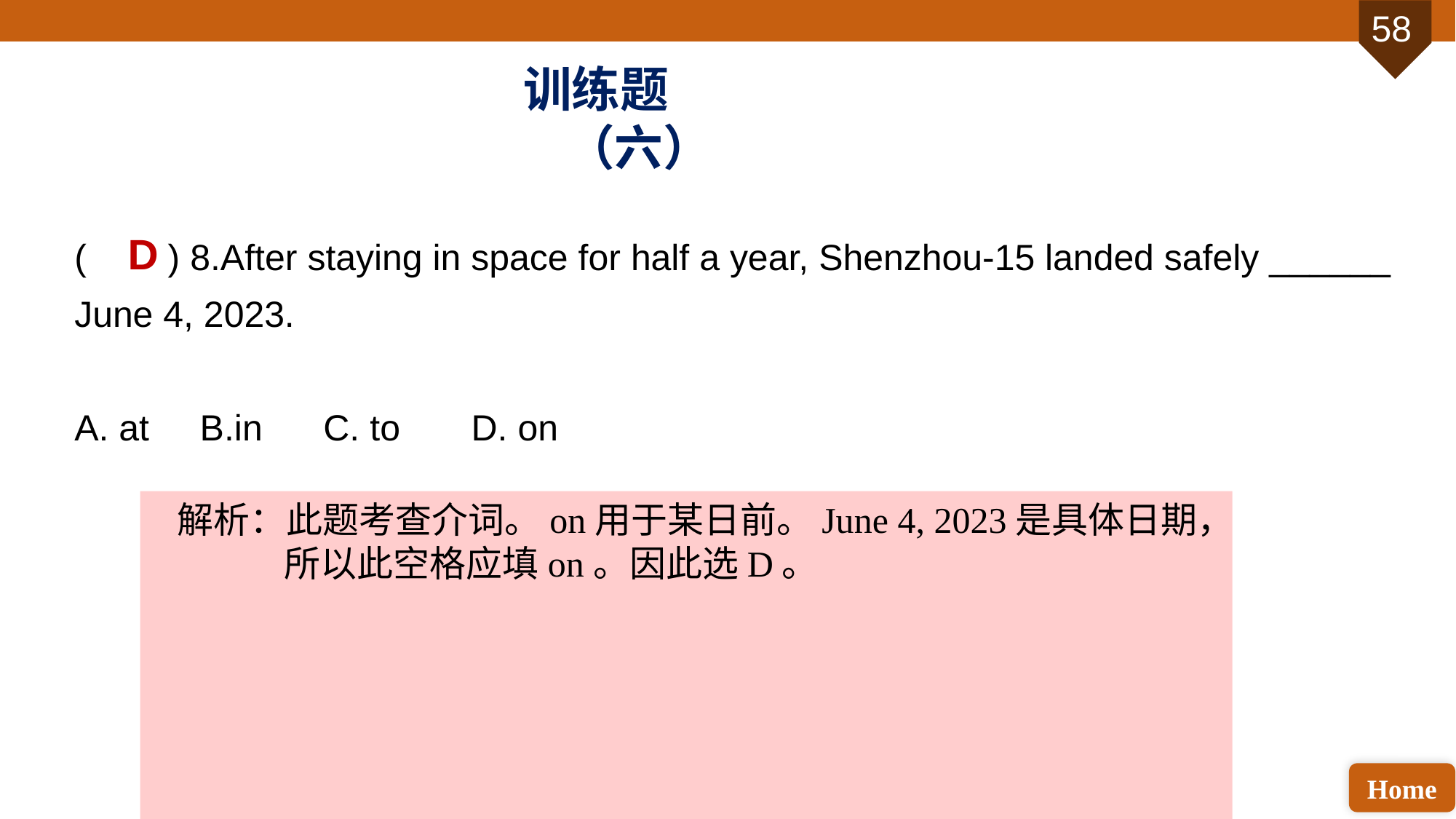

训练题（六）
(        ) 8.After staying in space for half a year, Shenzhou-15 landed safely ______ June 4, 2023.

A. at     B.in      C. to       D. on
D

解析：此题考查介词。on用于某日前。June 4, 2023是具体日期，所以此空格应填on。因此选D。